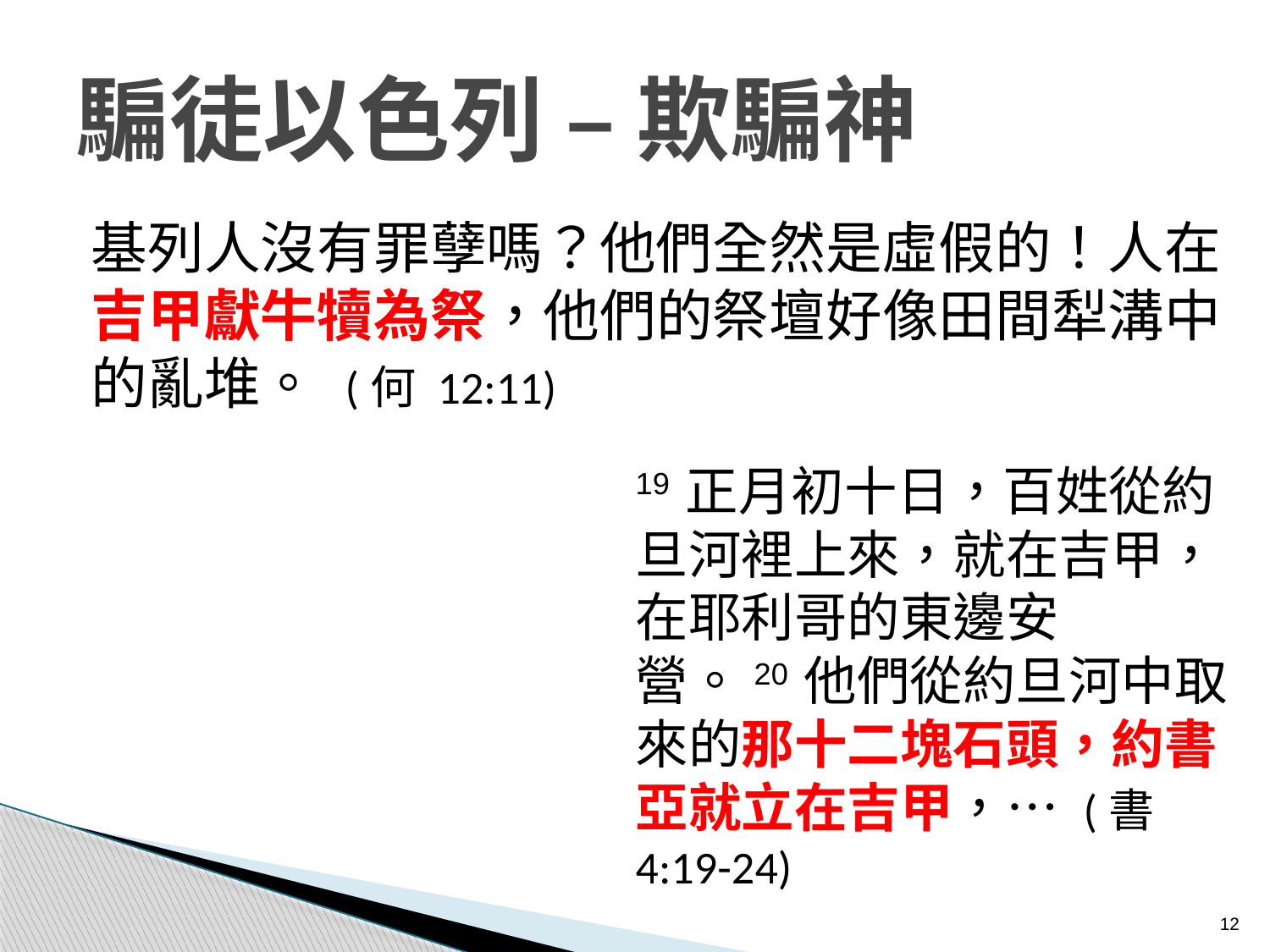

# 騙徒以色列 – 欺騙神
基列人沒有罪孽嗎？他們全然是虛假的！人在吉甲獻牛犢為祭，他們的祭壇好像田間犁溝中的亂堆。	(何 12:11)

19 正月初十日，百姓從約旦河裡上來，就在吉甲，在耶利哥的東邊安營。20 他們從約旦河中取來的那十二塊石頭，約書亞就立在吉甲，… (書4:19-24)
12